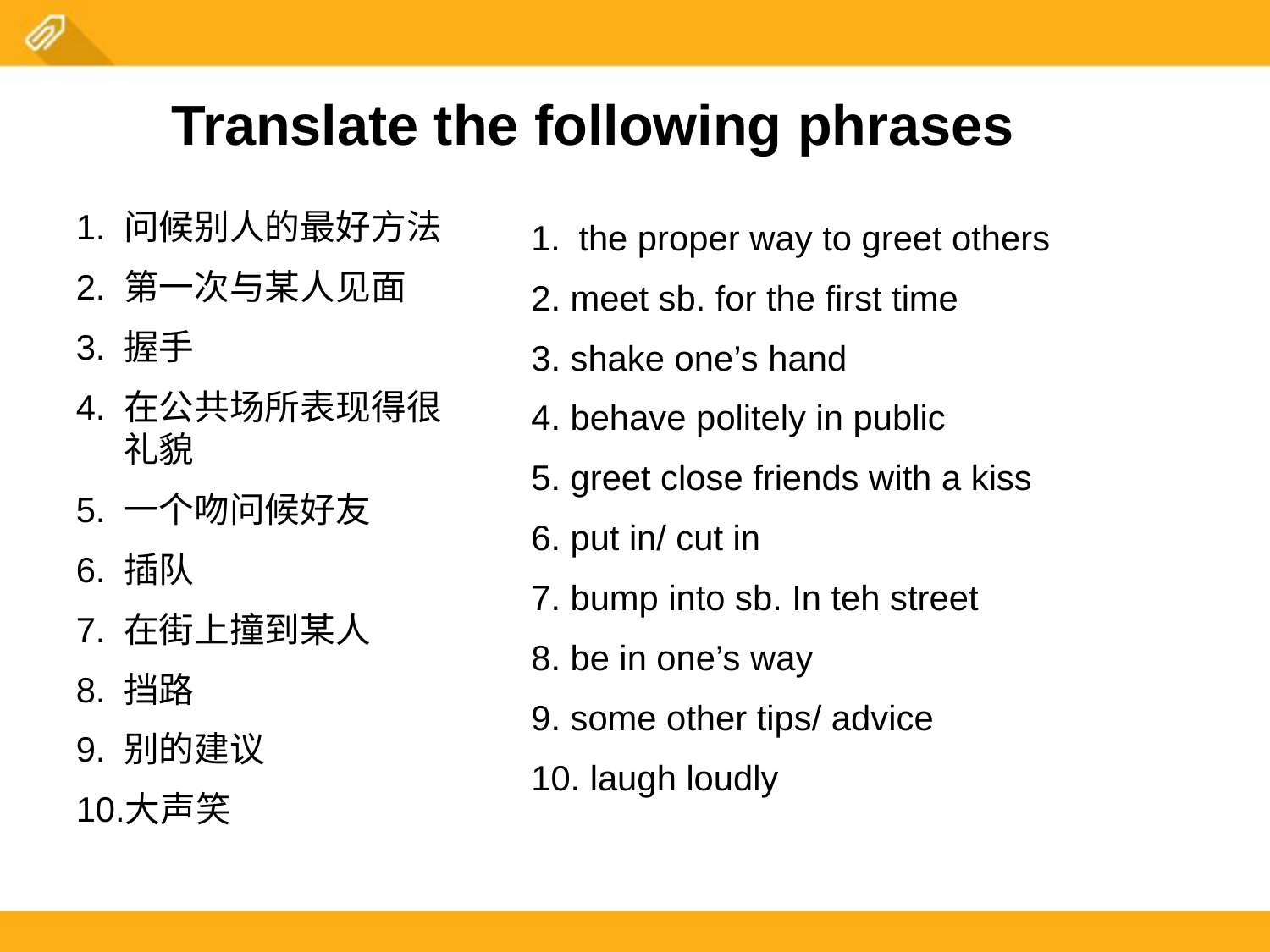

Translate the following phrases
问候别人的最好方法
第一次与某人见面
握手
在公共场所表现得很礼貌
一个吻问候好友
插队
在街上撞到某人
挡路
别的建议
大声笑
the proper way to greet others
2. meet sb. for the first time
3. shake one’s hand
4. behave politely in public
5. greet close friends with a kiss
6. put in/ cut in
7. bump into sb. In teh street
8. be in one’s way
9. some other tips/ advice
10. laugh loudly